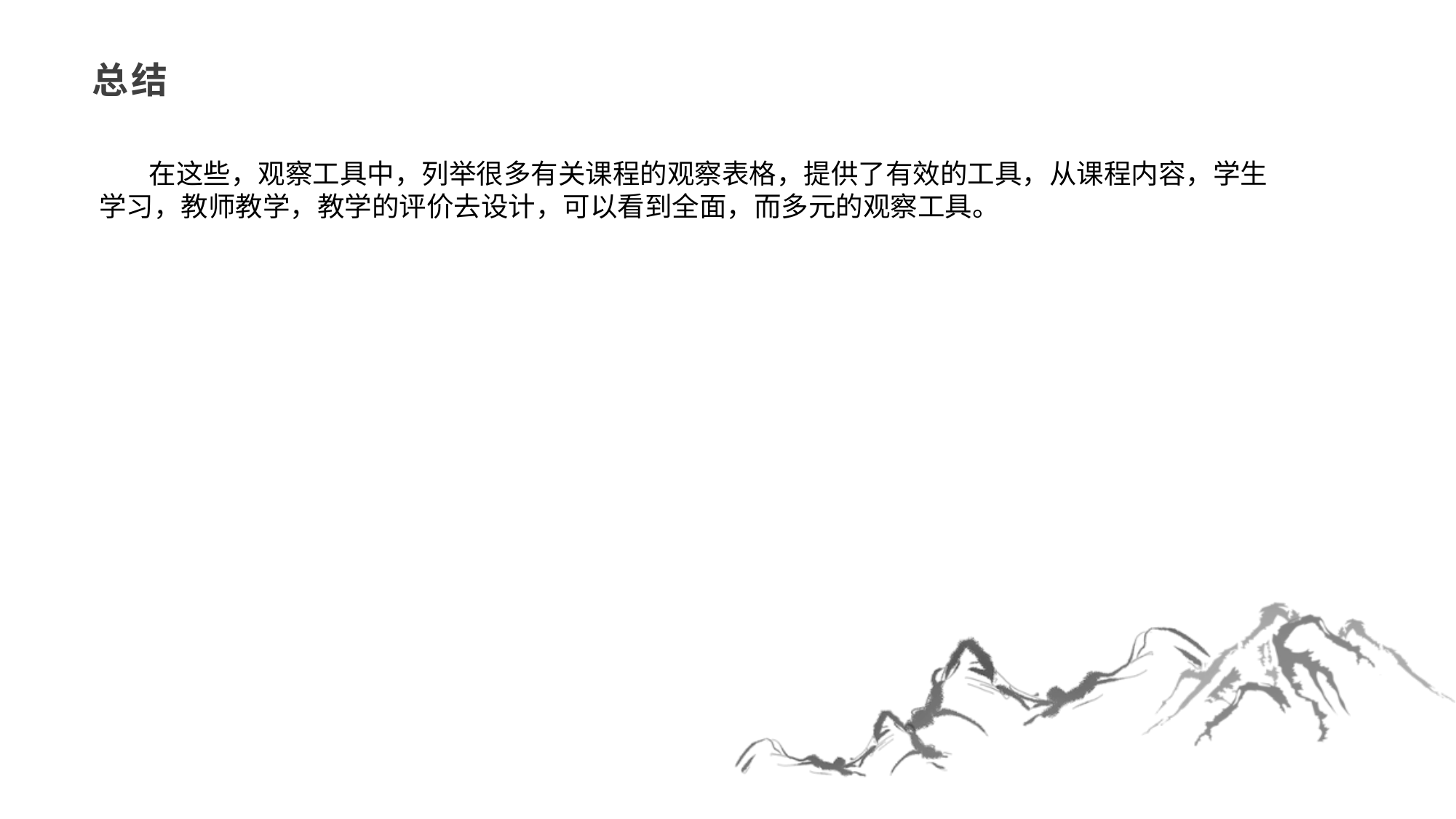

# 总结
       在这些，观察工具中，列举很多有关课程的观察表格，提供了有效的工具，从课程内容，学生学习，教师教学，教学的评价去设计，可以看到全面，而多元的观察工具。